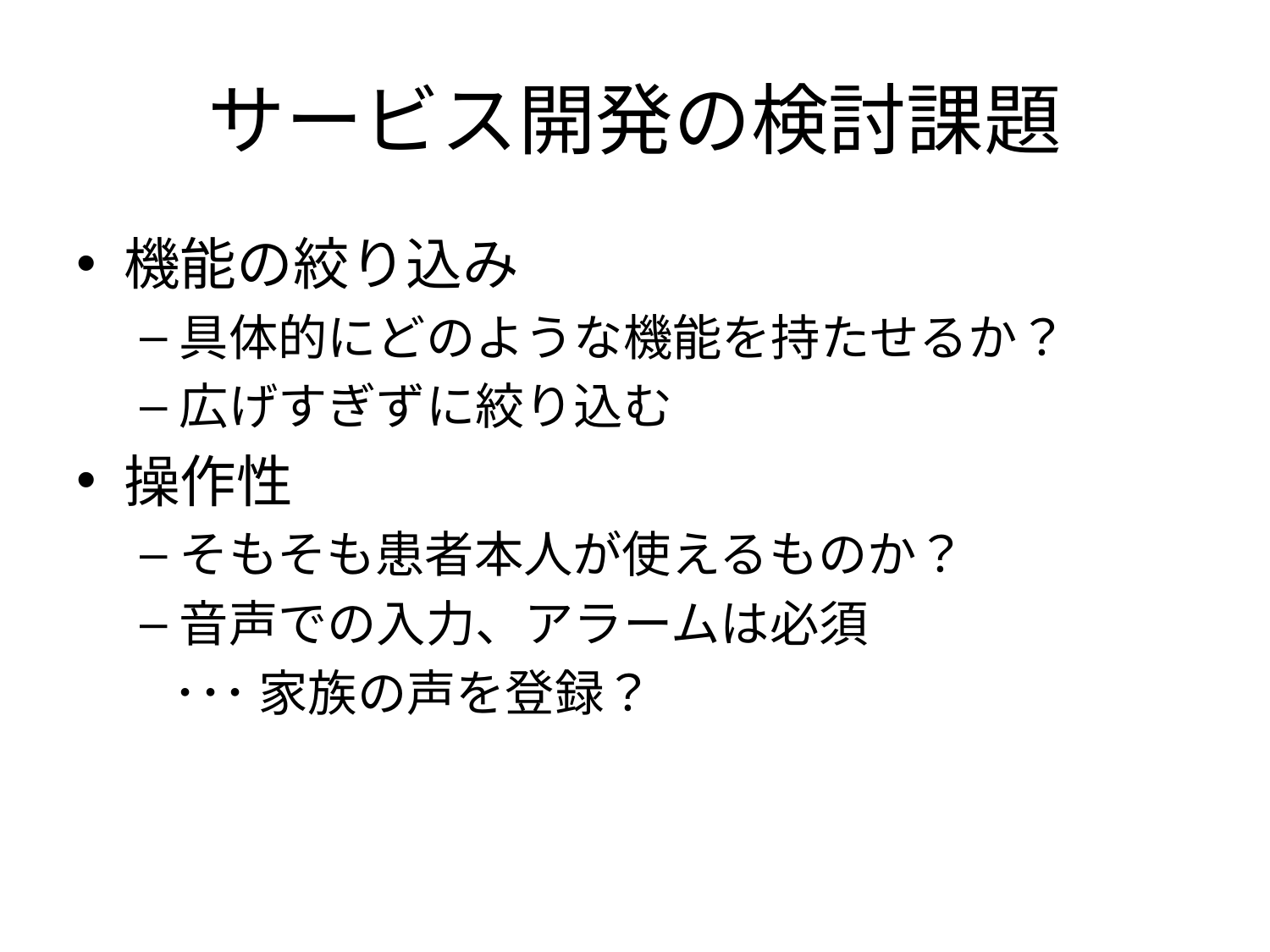

# サービス開発の検討課題
機能の絞り込み
具体的にどのような機能を持たせるか？
広げすぎずに絞り込む
操作性
そもそも患者本人が使えるものか？
音声での入力、アラームは必須
  ･･･ 家族の声を登録？